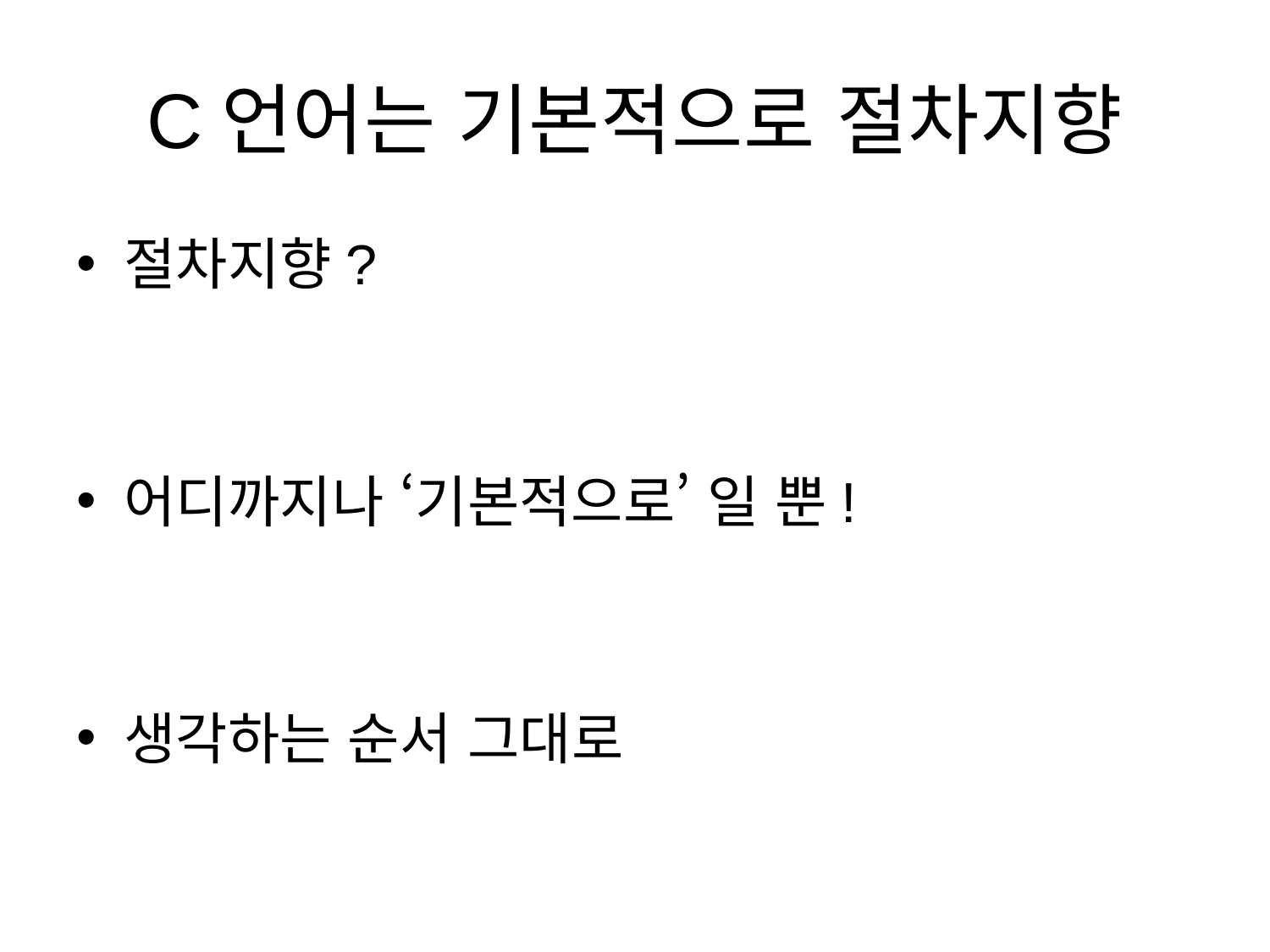

# C언어는 기본적으로 절차지향
절차지향?

어디까지나 ‘기본적으로’ 일 뿐!

생각하는 순서 그대로